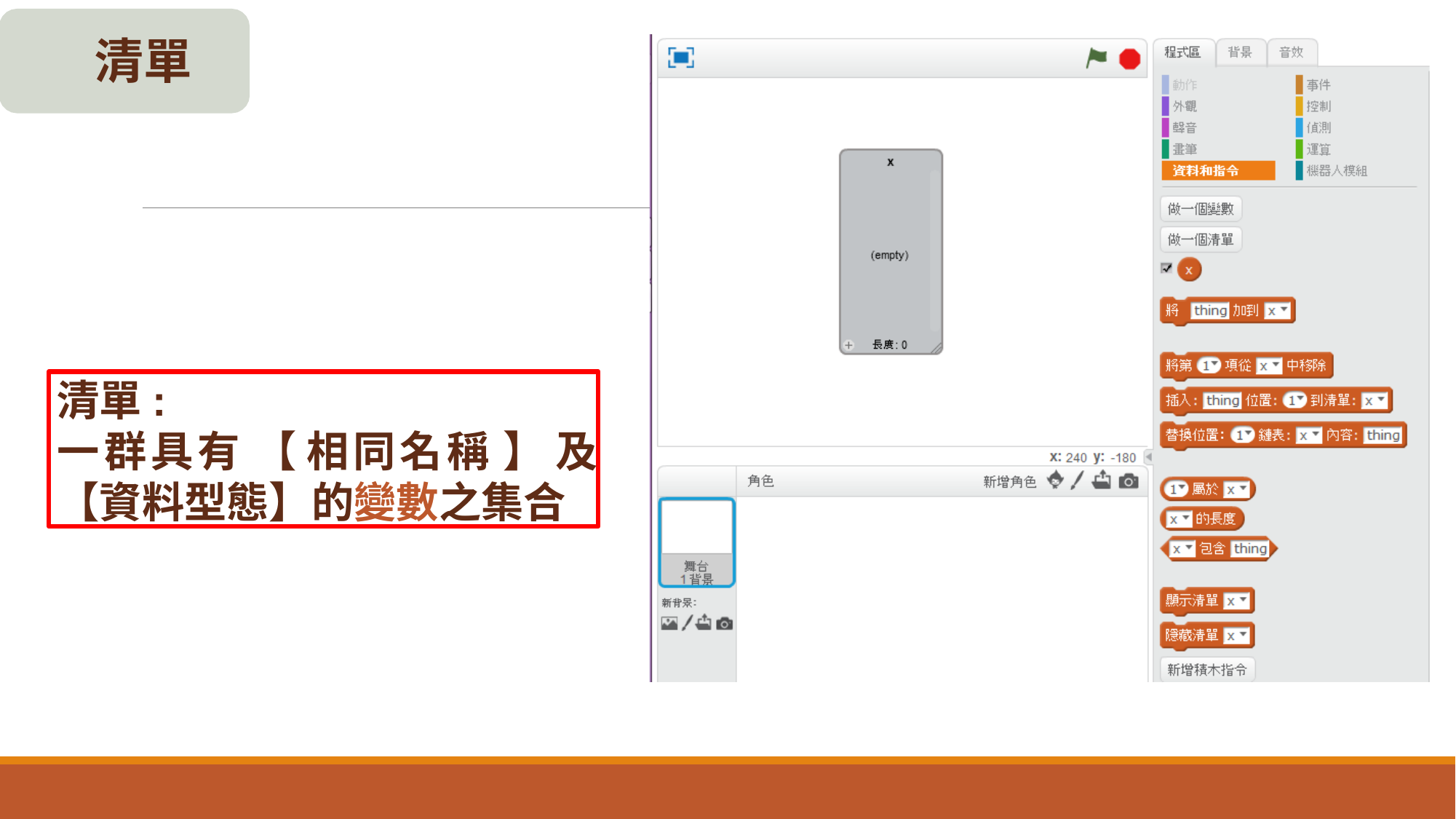

清單

清單:
一群具有 【 相同名稱 】 及
【資料型態】的變數之集合